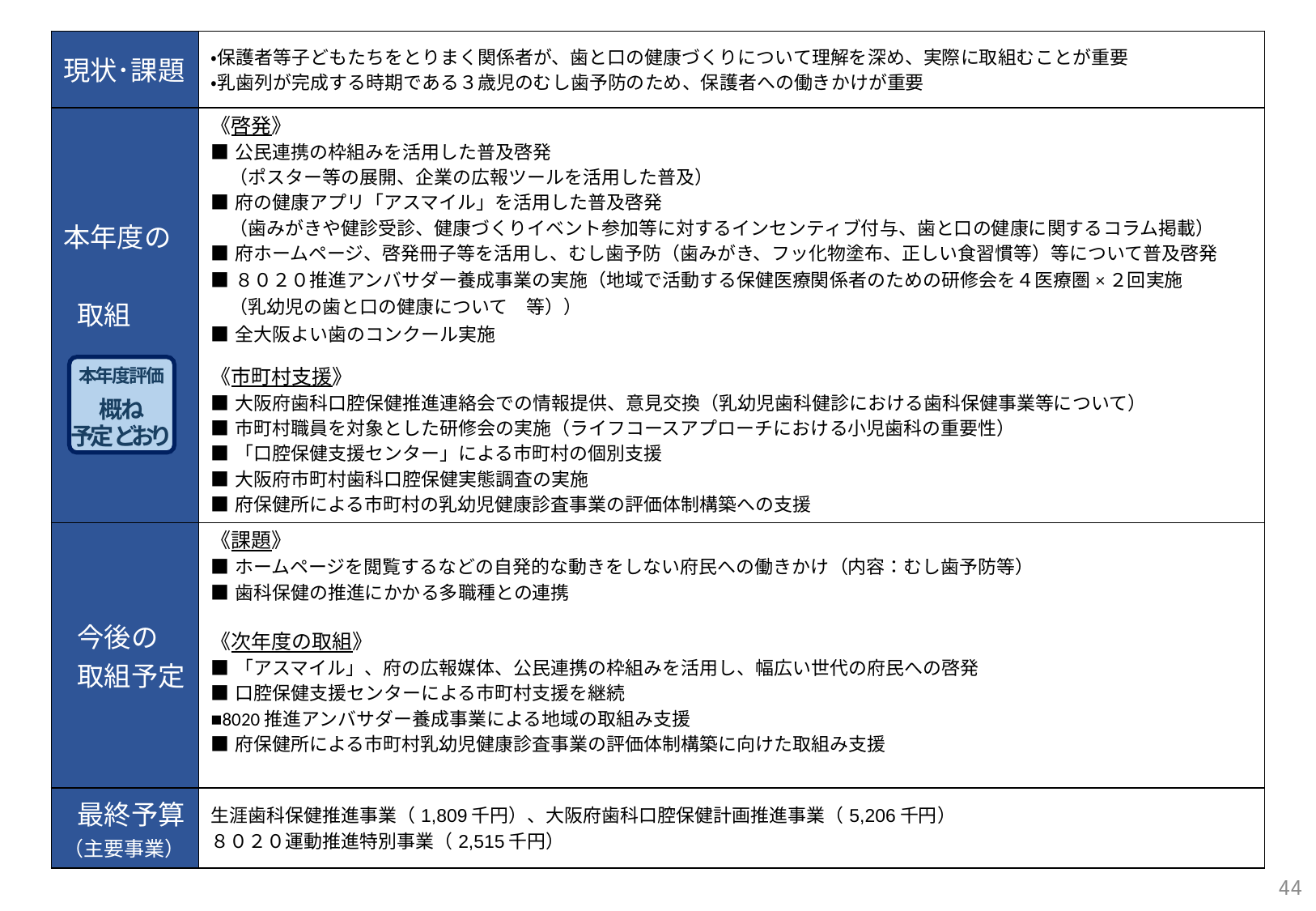

| 現状･課題 | ・保護者等子どもたちをとりまく関係者が、歯と口の健康づくりについて理解を深め、実際に取組むことが重要 ・乳歯列が完成する時期である３歳児のむし歯予防のため、保護者への働きかけが重要 |
| --- | --- |
| 本年度の 取組 | 《啓発》 ■公民連携の枠組みを活用した普及啓発 　（ポスター等の展開、企業の広報ツールを活用した普及） ■府の健康アプリ「アスマイル」を活用した普及啓発 　（歯みがきや健診受診、健康づくりイベント参加等に対するインセンティブ付与、歯と口の健康に関するコラム掲載） ■府ホームページ、啓発冊子等を活用し、むし歯予防（歯みがき、フッ化物塗布、正しい食習慣等）等について普及啓発 ■８０２０推進アンバサダー養成事業の実施（地域で活動する保健医療関係者のための研修会を４医療圏×２回実施 　（乳幼児の歯と口の健康について　等）） ■全大阪よい歯のコンクール実施 《市町村支援》 ■大阪府歯科口腔保健推進連絡会での情報提供、意見交換（乳幼児歯科健診における歯科保健事業等について） ■市町村職員を対象とした研修会の実施（ライフコースアプローチにおける小児歯科の重要性） ■「口腔保健支援センター」による市町村の個別支援 ■大阪府市町村歯科口腔保健実態調査の実施 ■府保健所による市町村の乳幼児健康診査事業の評価体制構築への支援 |
| 今後の 取組予定 | 《課題》 ■ホームページを閲覧するなどの自発的な動きをしない府民への働きかけ（内容：むし歯予防等） ■歯科保健の推進にかかる多職種との連携 《次年度の取組》 ■「アスマイル」、府の広報媒体、公民連携の枠組みを活用し、幅広い世代の府民への啓発 ■口腔保健支援センターによる市町村支援を継続 ■8020推進アンバサダー養成事業による地域の取組み支援 ■府保健所による市町村乳幼児健康診査事業の評価体制構築に向けた取組み支援 |
| 最終予算 （主要事業） | 生涯歯科保健推進事業（1,809千円）、大阪府歯科口腔保健計画推進事業（5,206千円） ８０２０運動推進特別事業（2,515千円） |
本年度評価

概ね
予定どおり
44